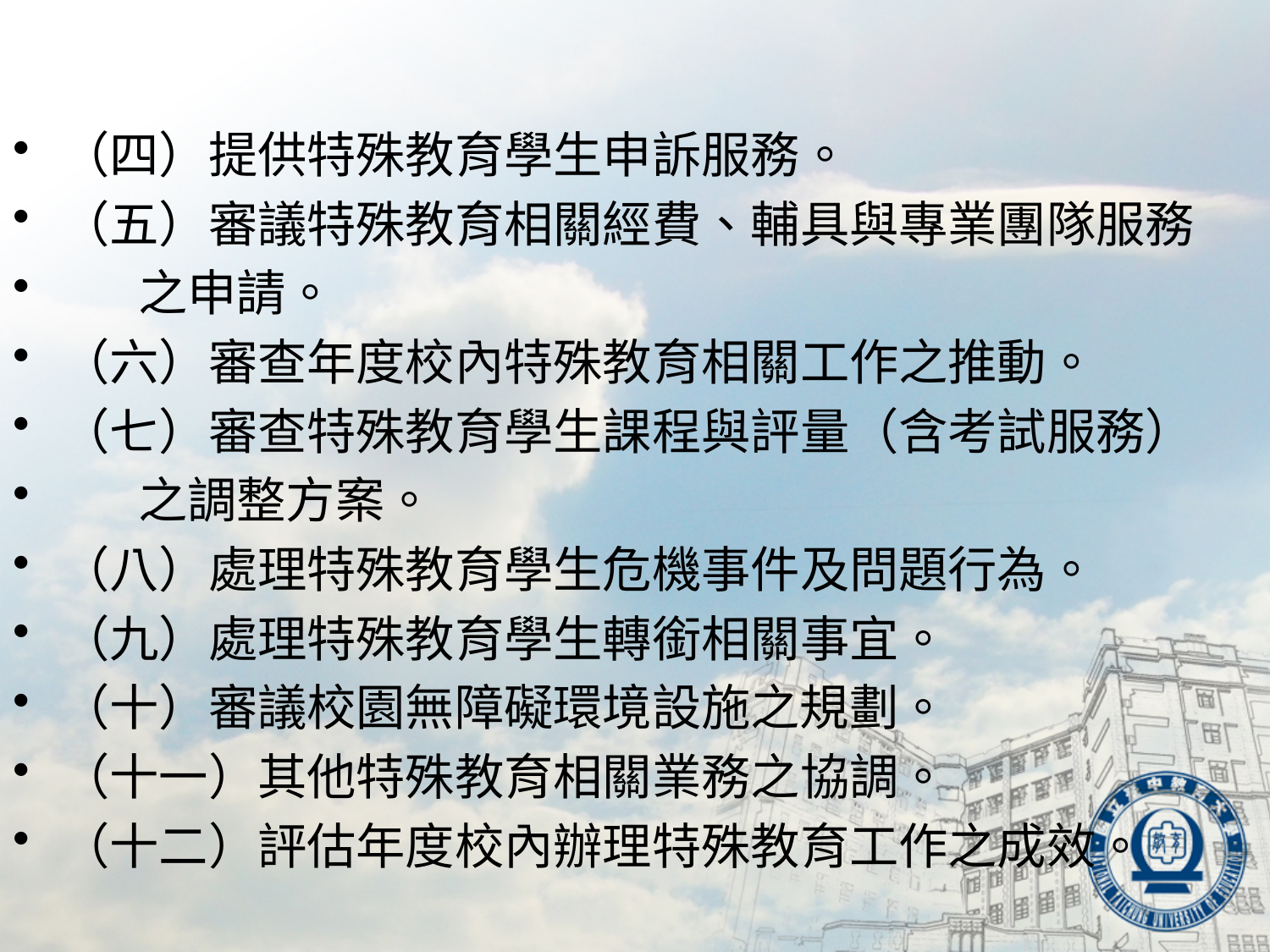

（四）提供特殊教育學生申訴服務。
（五）審議特殊教育相關經費、輔具與專業團隊服務
      之申請。
（六）審查年度校內特殊教育相關工作之推動。
（七）審查特殊教育學生課程與評量（含考試服務）
      之調整方案。
（八）處理特殊教育學生危機事件及問題行為。
（九）處理特殊教育學生轉銜相關事宜。
（十）審議校園無障礙環境設施之規劃。
（十一）其他特殊教育相關業務之協調。
（十二）評估年度校內辦理特殊教育工作之成效。